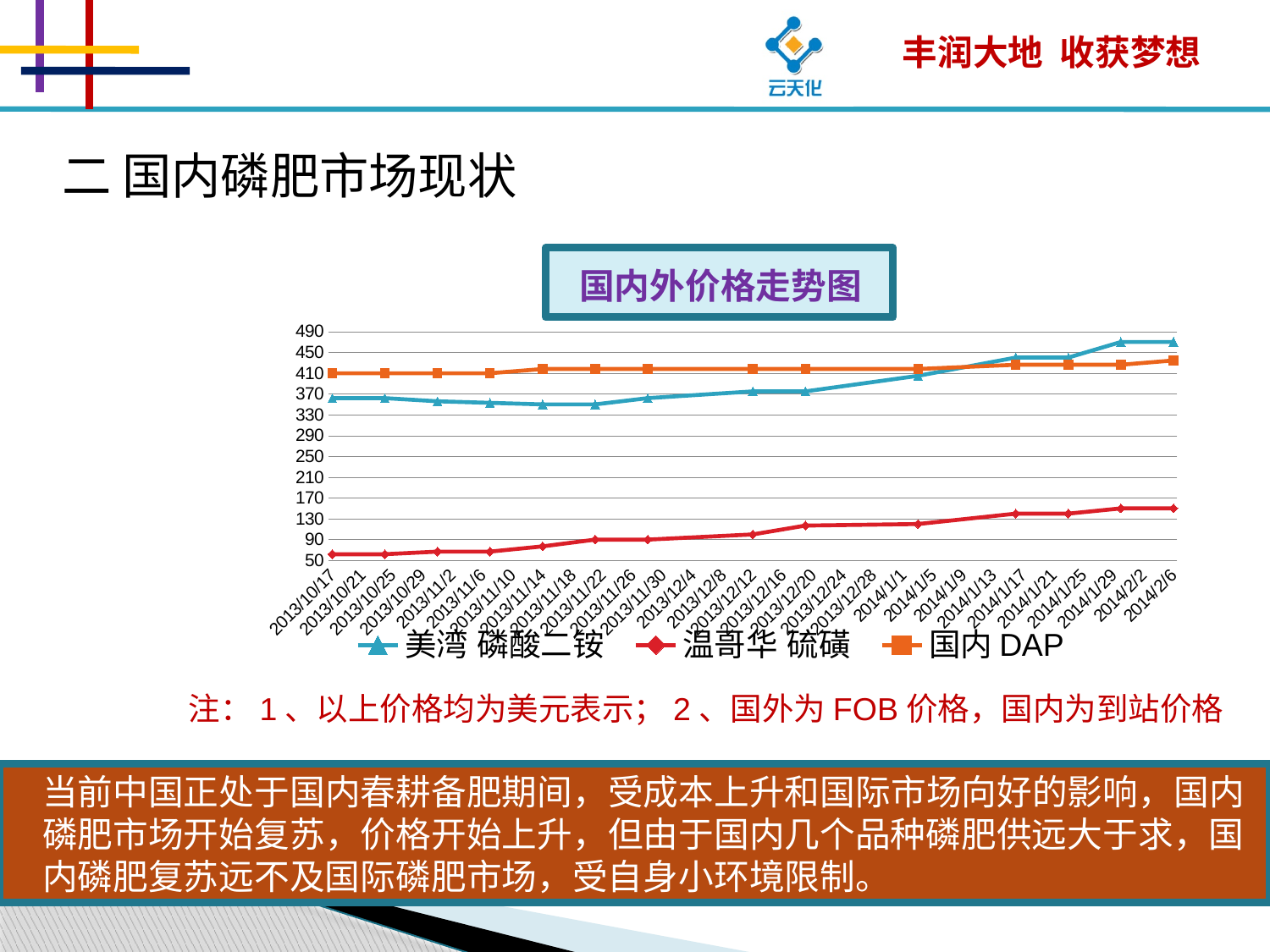

二 国内磷肥市场现状

国内外价格走势图

### Chart

| Category | 美湾 磷酸二铵 | 温哥华 硫磺 | 国内DAP |
|---|---|---|---|
| 41676 | 470.0 | 150.0 | 434.42622950819595 |
| 41669 | 470.0 | 150.0 | 426.2295081967214 |
| 41662 | 440.0 | 140.0 | 426.2295081967214 |
| 41655 | 440.0 | 140.0 | 426.2295081967214 |
| 41642 | 405.0 | 120.0 | 418.0327868852459 |
| 41627 | 375.0 | 117.0 | 418.0327868852459 |
| 41620 | 375.0 | 100.0 | 418.0327868852459 |
| 41606 | 362.0 | 90.0 | 418.0327868852459 |
| 41599 | 350.0 | 90.0 | 418.0327868852459 |
| 41592 | 350.0 | 77.0 | 418.0327868852459 |
| 41585 | 353.0 | 67.0 | 409.8360655737705 |
| 41578 | 356.0 | 67.0 | 409.8360655737705 |
| 41571 | 362.0 | 62.0 | 409.8360655737705 |
| 41564 | 362.0 | 62.0 | 409.8360655737705 |
注：1、以上价格均为美元表示；2、国外为FOB价格，国内为到站价格

当前中国正处于国内春耕备肥期间，受成本上升和国际市场向好的影响，国内磷肥市场开始复苏，价格开始上升，但由于国内几个品种磷肥供远大于求，国内磷肥复苏远不及国际磷肥市场，受自身小环境限制。